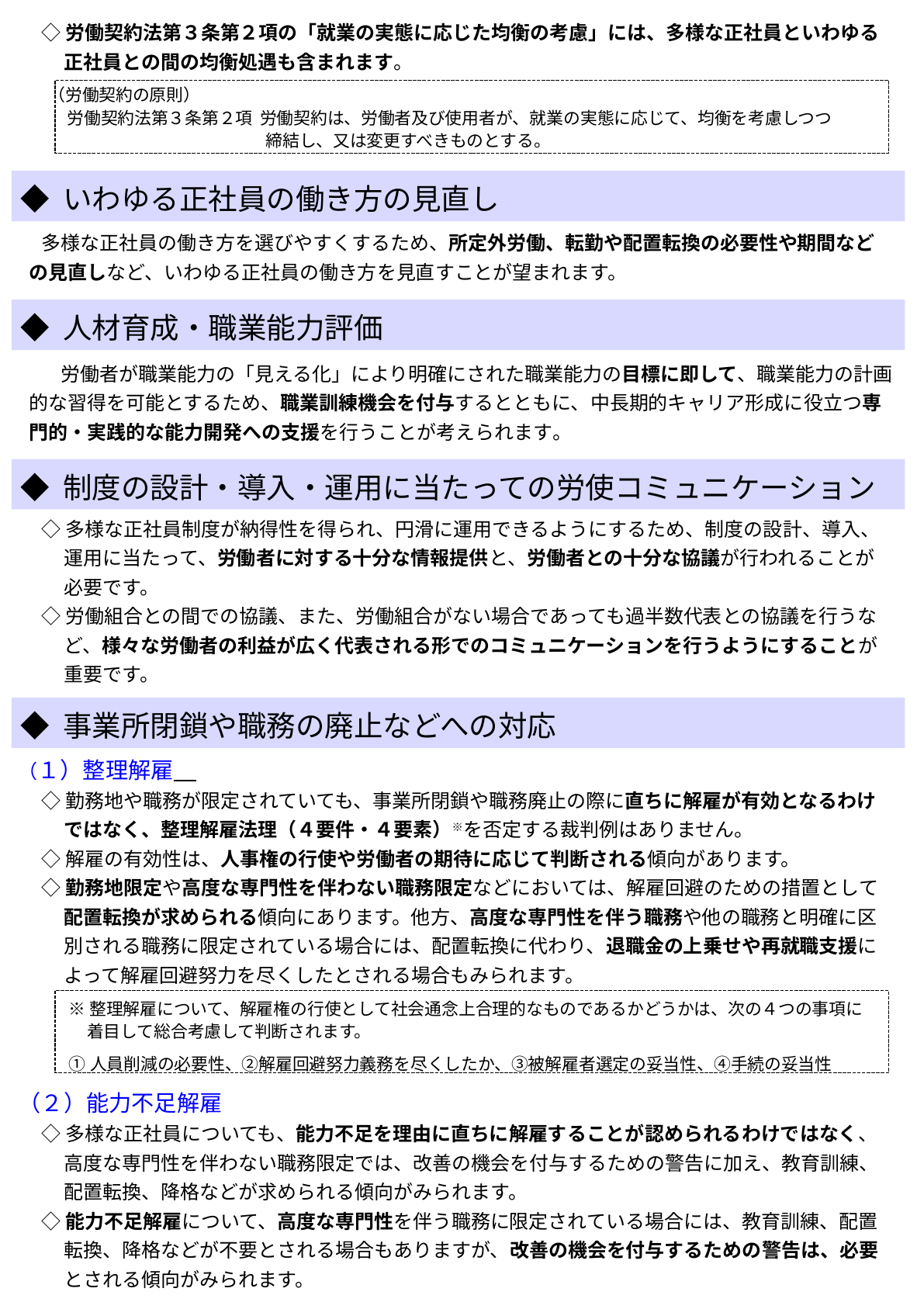

◇労働契約法第３条第２項の「就業の実態に応じた均衡の考慮」には、多様な正社員といわゆる正社員との間の均衡処遇も含まれます。
　（労働契約の原則）
　労働契約法第３条第２項  労働契約は、労働者及び使用者が、就業の実態に応じて、均衡を考慮しつつ
締結し、又は変更すべきものとする。

多様な正社員の働き方を選びやすくするため、所定外労働、転勤や配置転換の必要性や期間などの見直しなど、いわゆる正社員の働き方を見直すことが望まれます。

　労働者が職業能力の「見える化」により明確にされた職業能力の目標に即して、職業能力の計画的な習得を可能とするため、職業訓練機会を付与するとともに、中長期的キャリア形成に役立つ専門的・実践的な能力開発への支援を行うことが考えられます。

◇多様な正社員制度が納得性を得られ、円滑に運用できるようにするため、制度の設計、導入、運用に当たって、労働者に対する十分な情報提供と、労働者との十分な協議が行われることが必要です。
◇労働組合との間での協議、また、労働組合がない場合であっても過半数代表との協議を行うなど、様々な労働者の利益が広く代表される形でのコミュニケーションを行うようにすることが重要です。

（１）整理解雇
◇勤務地や職務が限定されていても、事業所閉鎖や職務廃止の際に直ちに解雇が有効となるわけではなく、整理解雇法理（４要件・４要素）※を否定する裁判例はありません。
◇解雇の有効性は、人事権の行使や労働者の期待に応じて判断される傾向があります。
◇勤務地限定や高度な専門性を伴わない職務限定などにおいては、解雇回避のための措置として配置転換が求められる傾向にあります。他方、高度な専門性を伴う職務や他の職務と明確に区別される職務に限定されている場合には、配置転換に代わり、退職金の上乗せや再就職支援によって解雇回避努力を尽くしたとされる場合もみられます。
※整理解雇について、解雇権の行使として社会通念上合理的なものであるかどうかは、次の４つの事項に　着目して総合考慮して判断されます。

①人員削減の必要性、②解雇回避努力義務を尽くしたか、③被解雇者選定の妥当性、④手続の妥当性

（２）能力不足解雇
◇多様な正社員についても、能力不足を理由に直ちに解雇することが認められるわけではなく、高度な専門性を伴わない職務限定では、改善の機会を付与するための警告に加え、教育訓練、配置転換、降格などが求められる傾向がみられます。
◇能力不足解雇について、高度な専門性を伴う職務に限定されている場合には、教育訓練、配置転換、降格などが不要とされる場合もありますが、改善の機会を付与するための警告は、必要とされる傾向がみられます。

◆ いわゆる正社員の働き方の見直し
◆ 人材育成・職業能力評価
◆ 制度の設計・導入・運用に当たっての労使コミュニケーション

◆ 事業所閉鎖や職務の廃止などへの対応